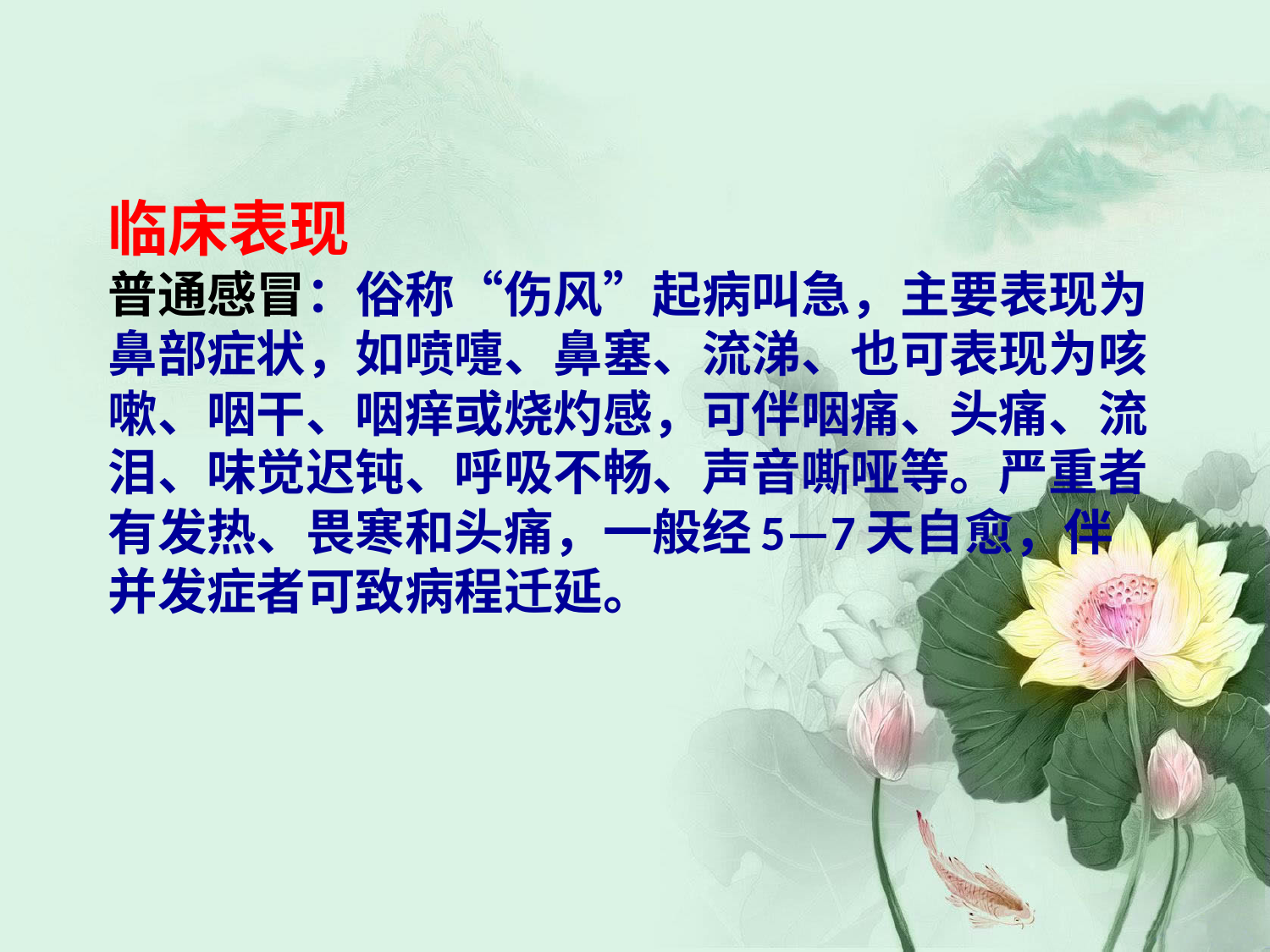

# 临床表现 普通感冒：俗称“伤风”起病叫急，主要表现为鼻部症状，如喷嚏、鼻塞、流涕、也可表现为咳嗽、咽干、咽痒或烧灼感，可伴咽痛、头痛、流泪、味觉迟钝、呼吸不畅、声音嘶哑等。严重者有发热、畏寒和头痛，一般经5—7天自愈，伴并发症者可致病程迁延。